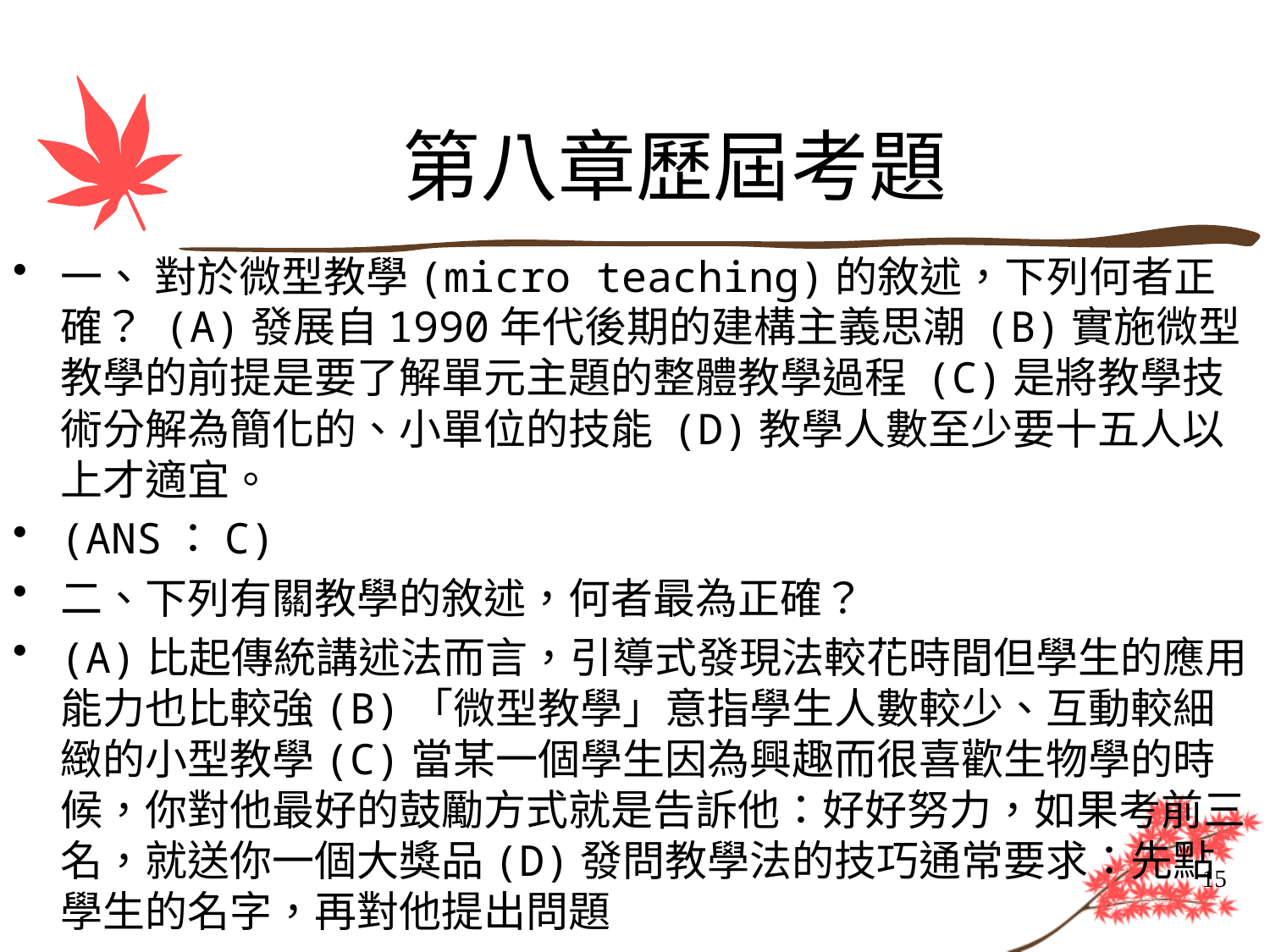

# 第八章歷屆考題
一、 對於微型教學(micro teaching)的敘述，下列何者正確？ (A)發展自1990年代後期的建構主義思潮 (B)實施微型教學的前提是要了解單元主題的整體教學過程 (C)是將教學技術分解為簡化的、小單位的技能 (D)教學人數至少要十五人以上才適宜。
(ANS：C)
二、下列有關教學的敘述，何者最為正確？
(A)比起傳統講述法而言，引導式發現法較花時間但學生的應用能力也比較強(B)「微型教學」意指學生人數較少、互動較細緻的小型教學(C)當某一個學生因為興趣而很喜歡生物學的時候，你對他最好的鼓勵方式就是告訴他：好好努力，如果考前三名，就送你一個大獎品(D)發問教學法的技巧通常要求：先點學生的名字，再對他提出問題
(ANS:A)

15